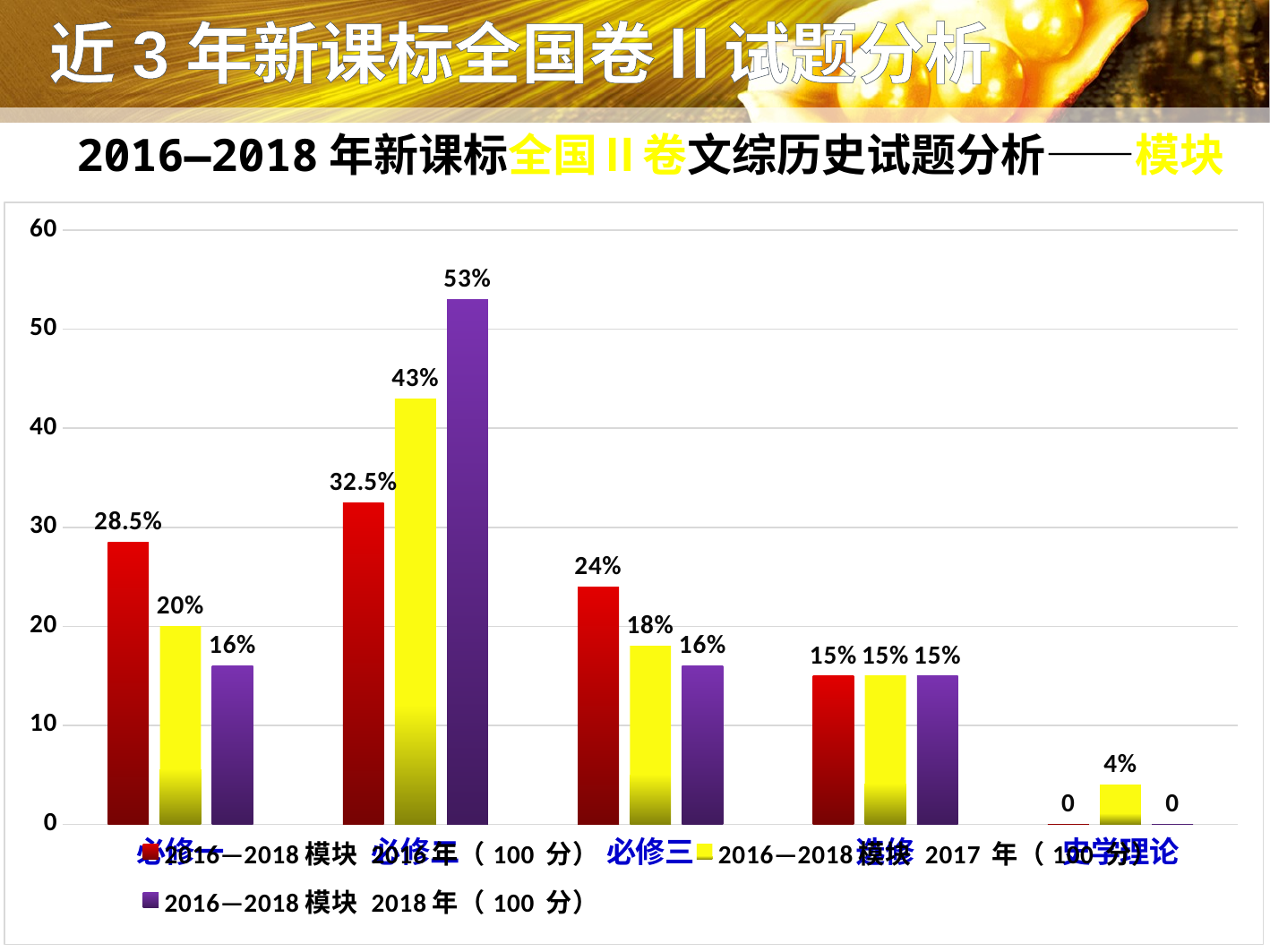

近3年新课标全国卷Ⅱ试题分析
2016—2018年新课标全国Ⅱ卷文综历史试题分析——模块

### Chart

| Category | 2016—2018模块 2016年（100 分） | 2016—2018模块 2017 年（100 分） | 2016—2018模块 2018年（100 分） |
|---|---|---|---|
| 必修一 | 28.5 | 20.0 | 16.0 |
| 必修二 | 32.5 | 43.0 | 53.0 |
| 必修三 | 24.0 | 18.0 | 16.0 |
| 选修 | 15.0 | 15.0 | 15.0 |
| 史学理论 | 0.0 | 4.0 | 0.0 |